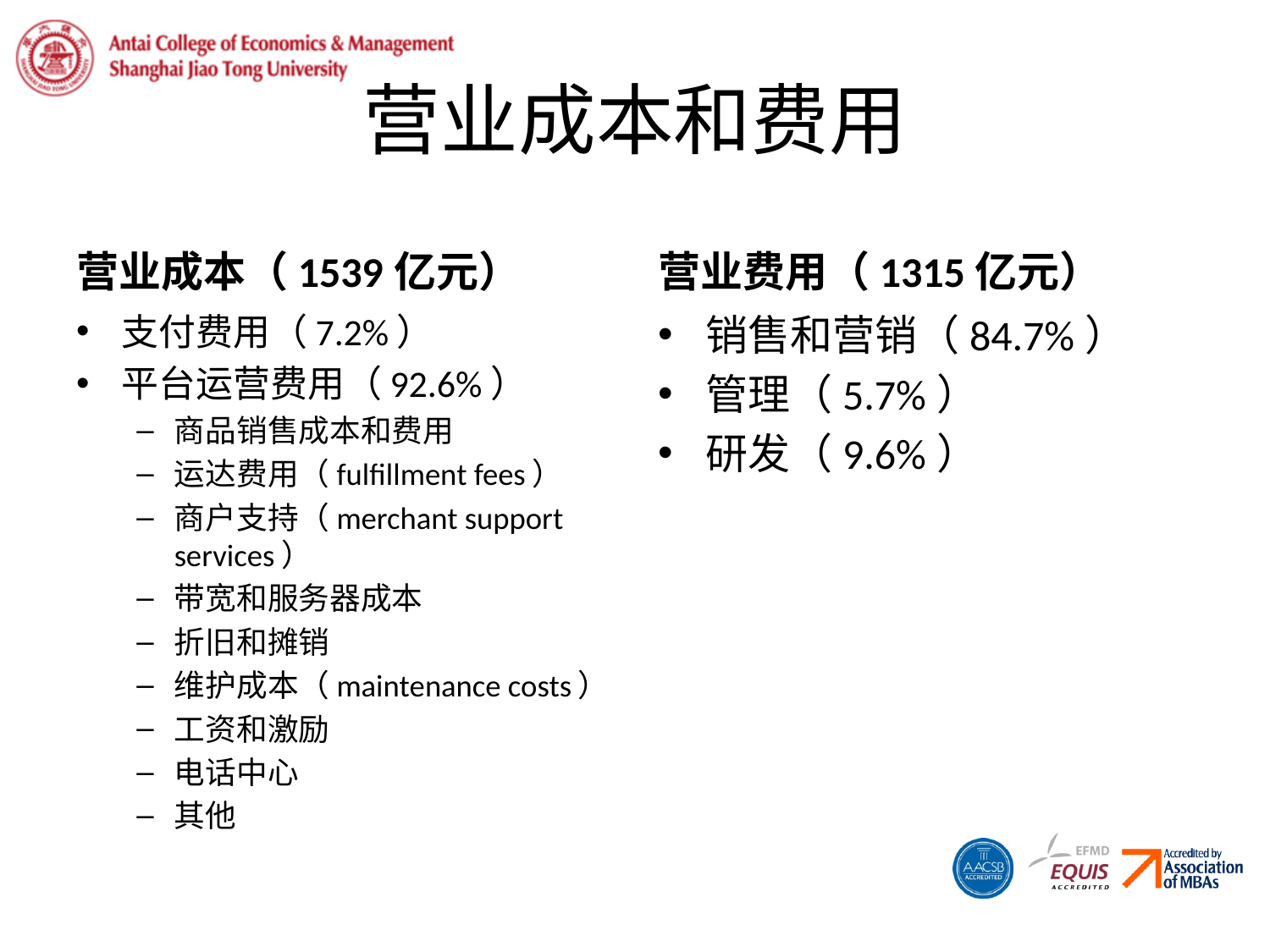

# 营业成本和费用
营业成本（1539亿元）
营业费用（1315亿元）
支付费用（7.2%）
平台运营费用（92.6%）
商品销售成本和费用
运达费用（fulfillment fees）
商户支持（merchant support services）
带宽和服务器成本
折旧和摊销
维护成本（maintenance costs）
工资和激励
电话中心
其他

销售和营销（84.7%）
管理（5.7%）
研发（9.6%）